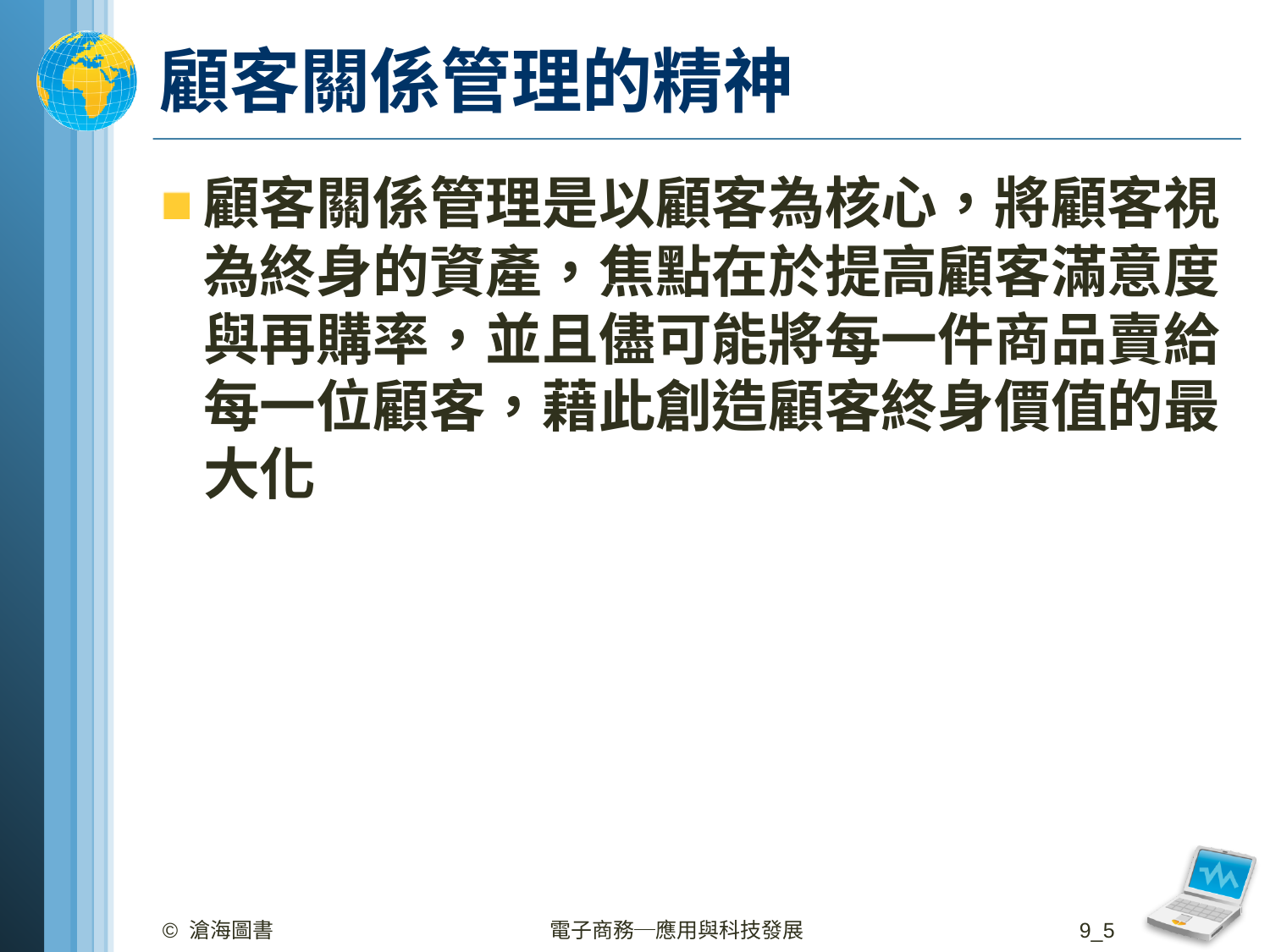

# 顧客關係管理的精神
顧客關係管理是以顧客為核心，將顧客視為終身的資產，焦點在於提高顧客滿意度與再購率，並且儘可能將每一件商品賣給每一位顧客，藉此創造顧客終身價值的最大化
© 滄海圖書
電子商務─應用與科技發展
9_5